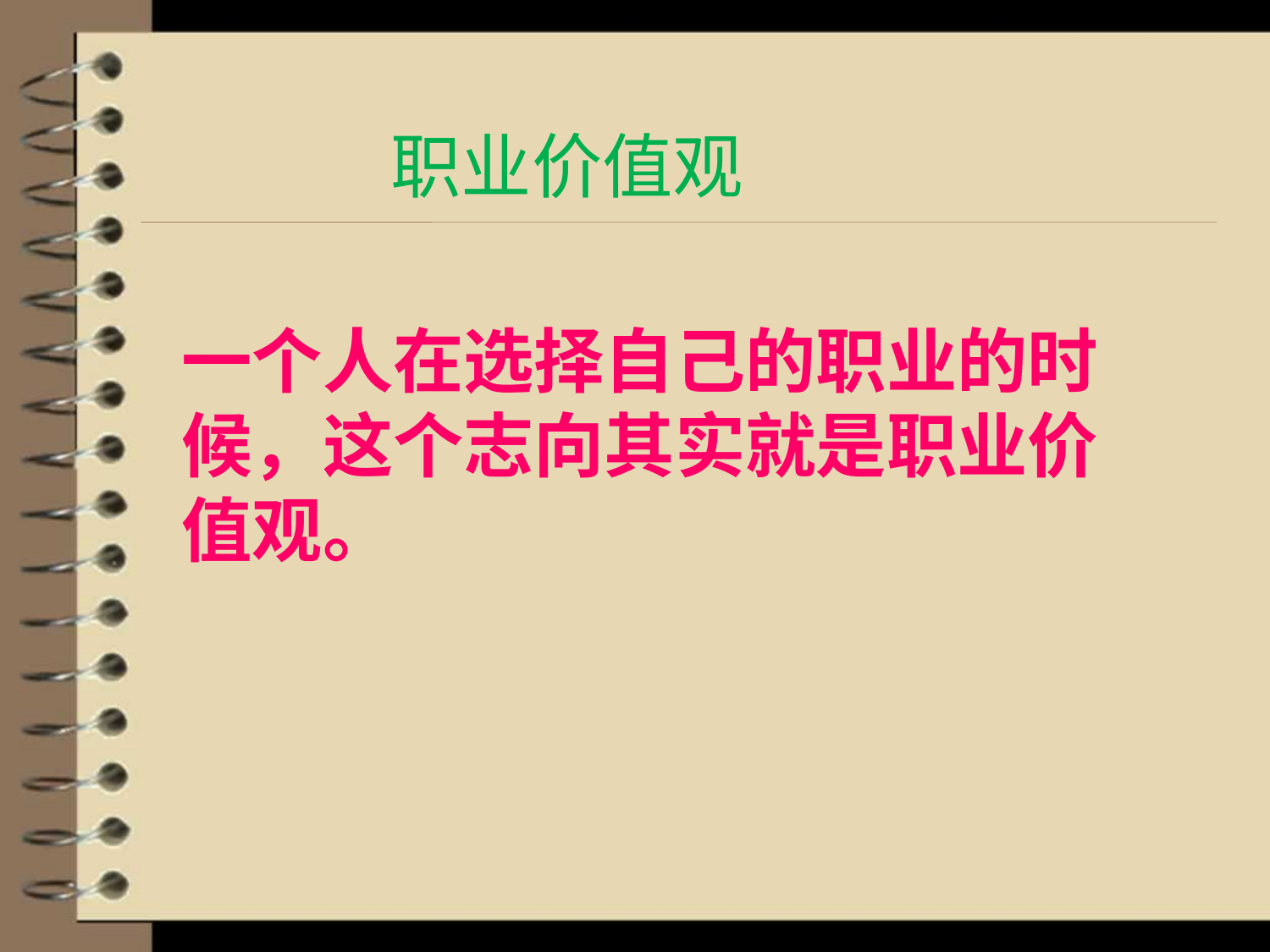

职业价值观
一个人在选择自己的职业的时候，这个志向其实就是职业价值观。